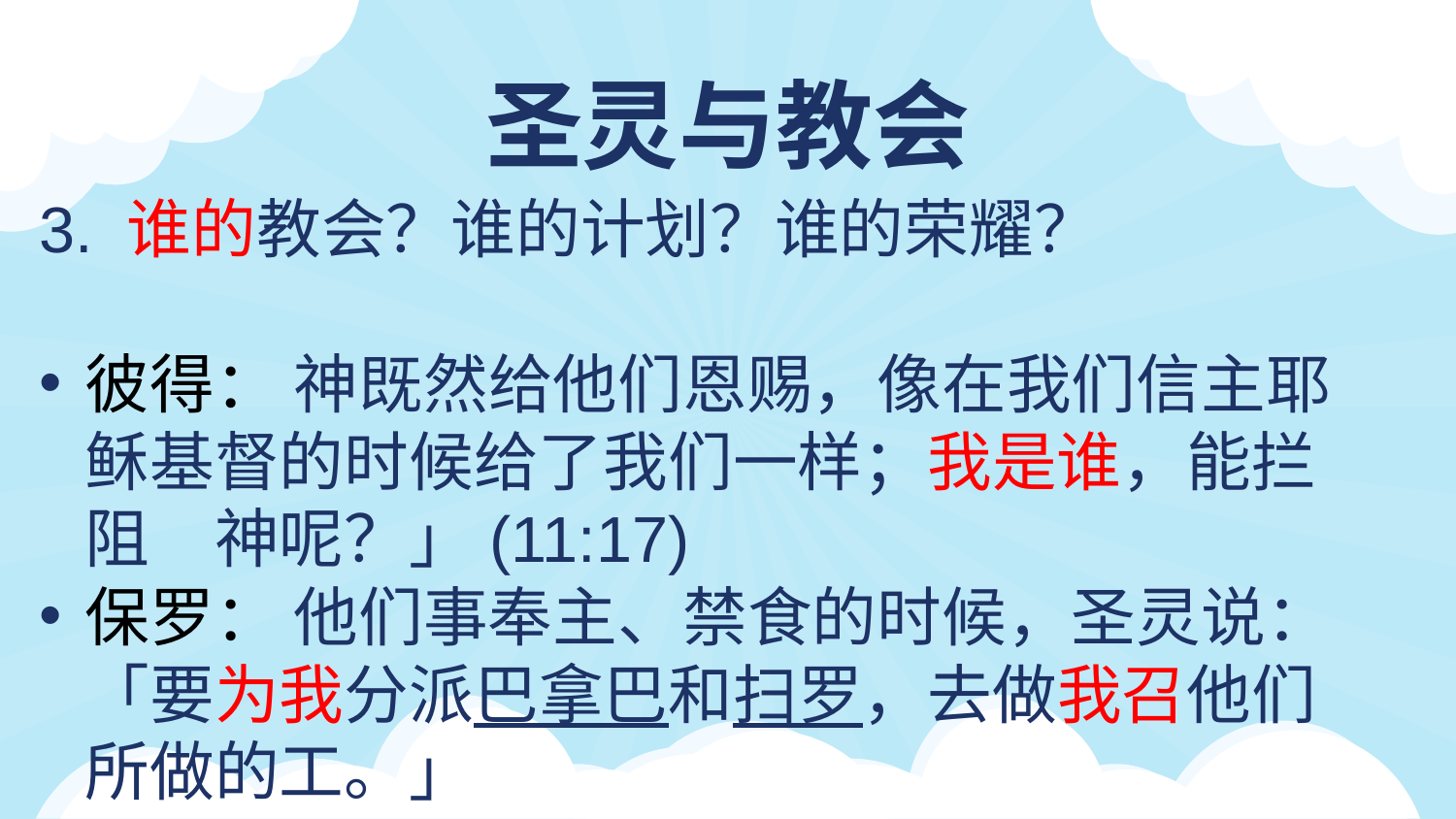

圣灵与教会
3. 谁的教会？谁的计划？谁的荣耀？

彼得： 神既然给他们恩赐，像在我们信主耶稣基督的时候给了我们一样；我是谁，能拦阻　神呢？」(11:17)
保罗： 他们事奉主、禁食的时候，圣灵说：「要为我分派巴拿巴和扫罗，去做我召他们所做的工。」